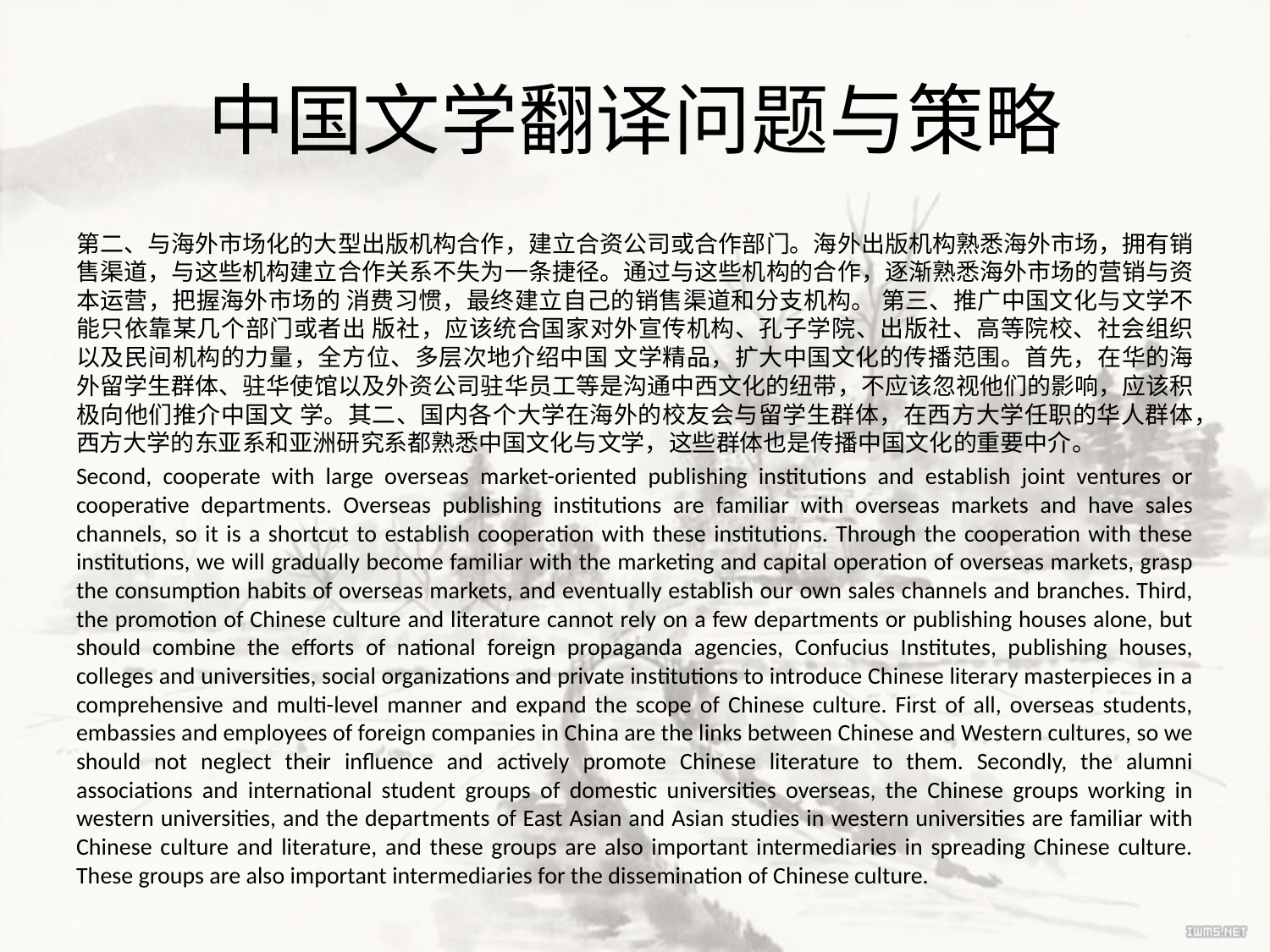

# 中国文学翻译问题与策略
第二、与海外市场化的大型出版机构合作，建立合资公司或合作部门。海外出版机构熟悉海外市场，拥有销售渠道，与这些机构建立合作关系不失为一条捷径。通过与这些机构的合作，逐渐熟悉海外市场的营销与资本运营，把握海外市场的 消费习惯，最终建立自己的销售渠道和分支机构。 第三、推广中国文化与文学不能只依靠某几个部门或者出 版社，应该统合国家对外宣传机构、孔子学院、出版社、高等院校、社会组织以及民间机构的力量，全方位、多层次地介绍中国 文学精品，扩大中国文化的传播范围。首先，在华的海外留学生群体、驻华使馆以及外资公司驻华员工等是沟通中西文化的纽带，不应该忽视他们的影响，应该积极向他们推介中国文 学。其二、国内各个大学在海外的校友会与留学生群体，在西方大学任职的华人群体，西方大学的东亚系和亚洲研究系都熟悉中国文化与文学，这些群体也是传播中国文化的重要中介。
Second, cooperate with large overseas market-oriented publishing institutions and establish joint ventures or cooperative departments. Overseas publishing institutions are familiar with overseas markets and have sales channels, so it is a shortcut to establish cooperation with these institutions. Through the cooperation with these institutions, we will gradually become familiar with the marketing and capital operation of overseas markets, grasp the consumption habits of overseas markets, and eventually establish our own sales channels and branches. Third, the promotion of Chinese culture and literature cannot rely on a few departments or publishing houses alone, but should combine the efforts of national foreign propaganda agencies, Confucius Institutes, publishing houses, colleges and universities, social organizations and private institutions to introduce Chinese literary masterpieces in a comprehensive and multi-level manner and expand the scope of Chinese culture. First of all, overseas students, embassies and employees of foreign companies in China are the links between Chinese and Western cultures, so we should not neglect their influence and actively promote Chinese literature to them. Secondly, the alumni associations and international student groups of domestic universities overseas, the Chinese groups working in western universities, and the departments of East Asian and Asian studies in western universities are familiar with Chinese culture and literature, and these groups are also important intermediaries in spreading Chinese culture. These groups are also important intermediaries for the dissemination of Chinese culture.